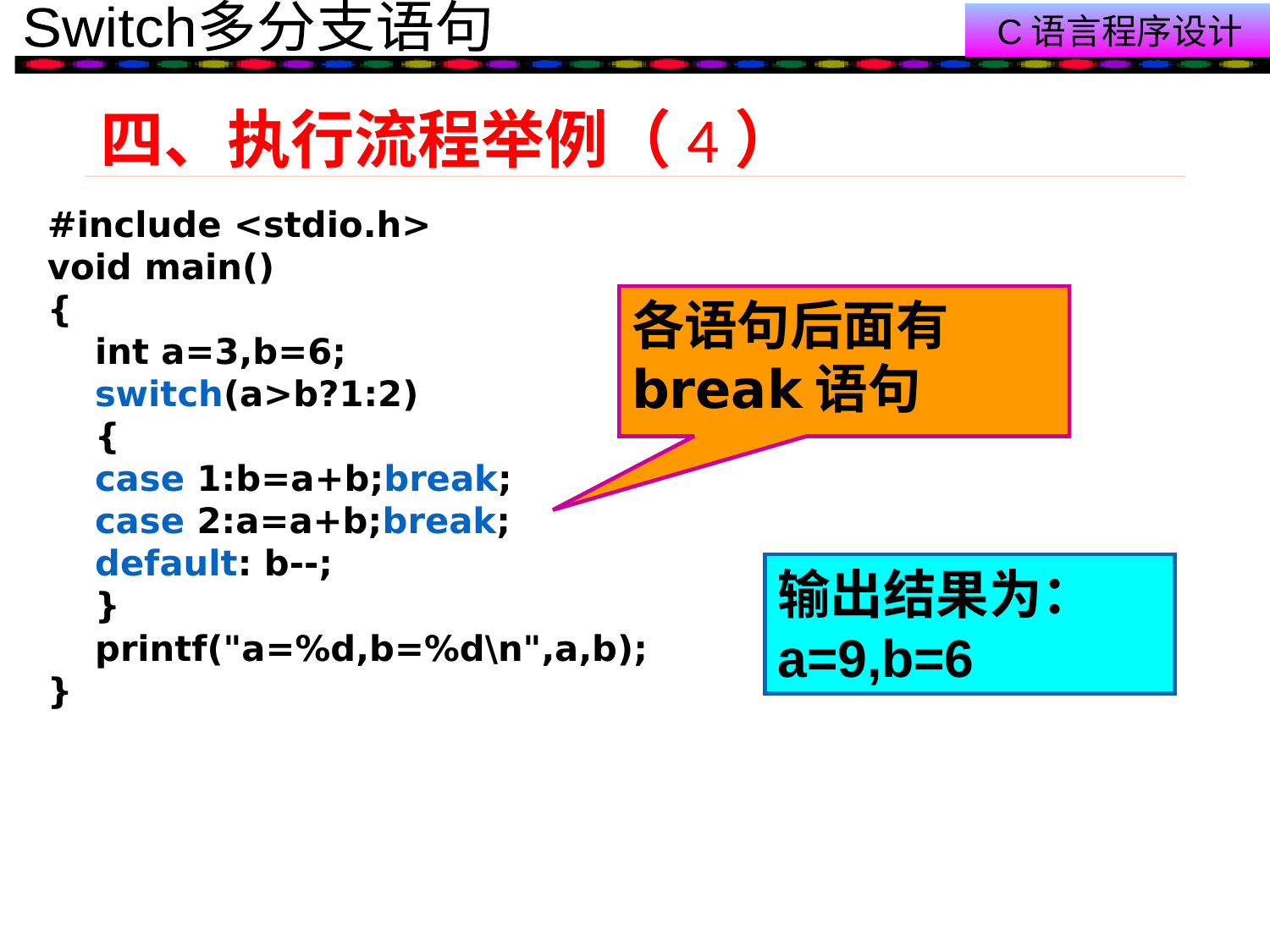

# 四、执行流程举例（4）
#include <stdio.h>
void main()
{
	int a=3,b=6;
	switch(a>b?1:2)
	{
	case 1:b=a+b;break;
	case 2:a=a+b;break;
	default: b--;
	}
	printf("a=%d,b=%d\n",a,b);
}
各语句后面有break语句
输出结果为：
a=9,b=6